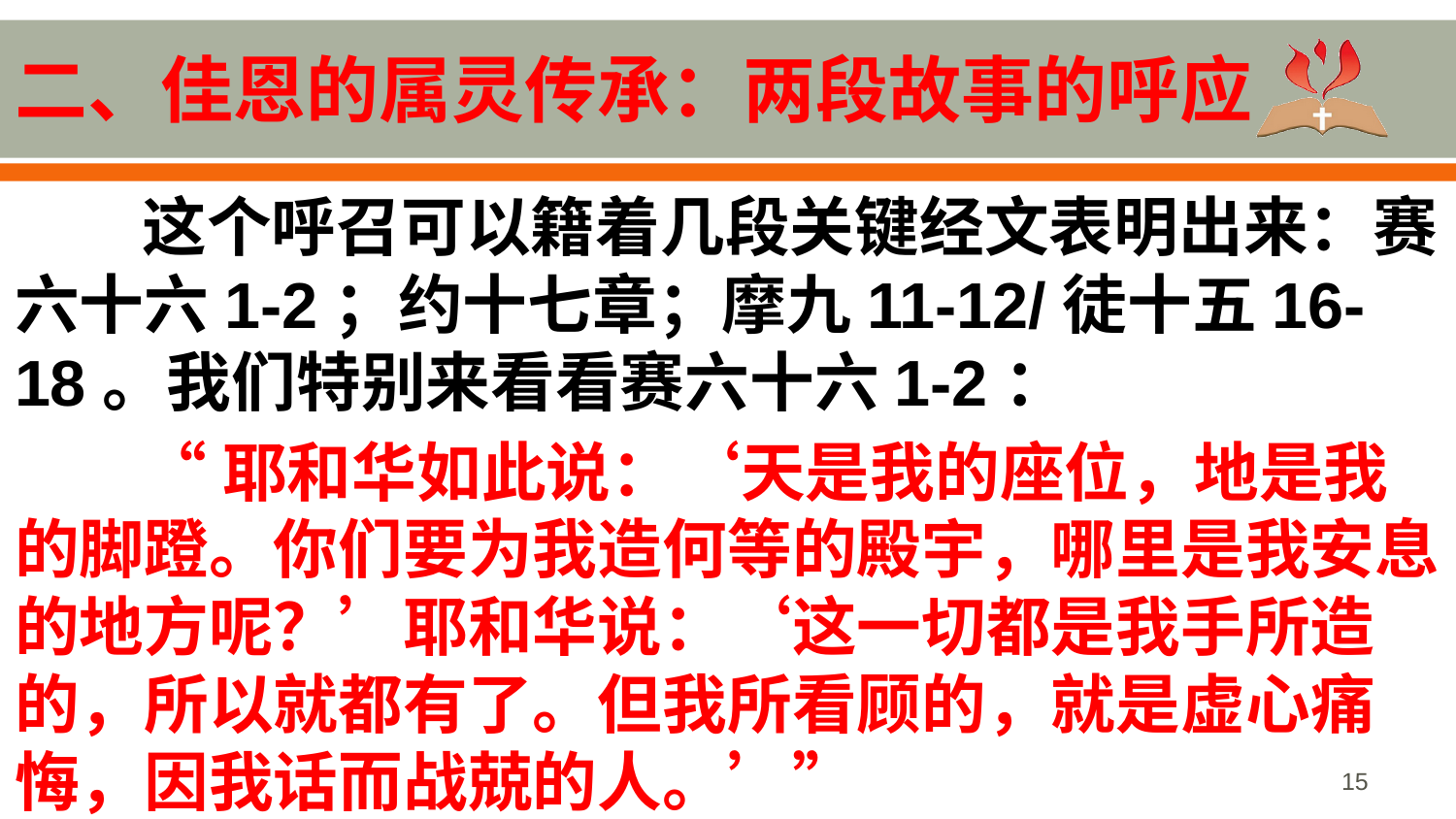

# 二、佳恩的属灵传承：两段故事的呼应
这个呼召可以籍着几段关键经文表明出来：赛六十六1-2；约十七章；摩九11-12/徒十五16-18。我们特别来看看赛六十六1-2：
“耶和华如此说：‘天是我的座位，地是我的脚蹬。你们要为我造何等的殿宇，哪里是我安息的地方呢？’耶和华说：‘这一切都是我手所造的，所以就都有了。但我所看顾的，就是虚心痛悔，因我话而战兢的人。’”

15